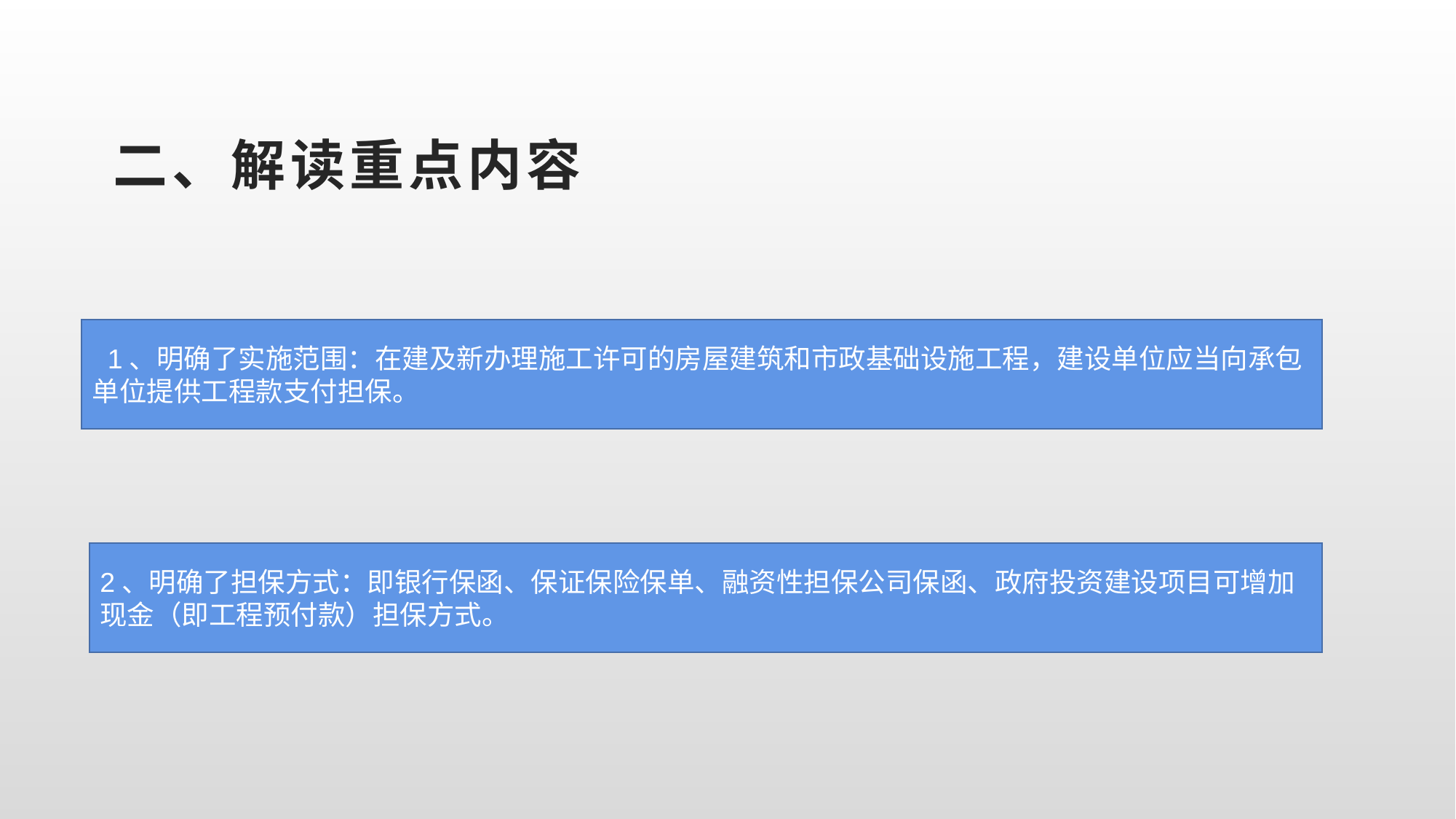

# 二、解读重点内容
  1、明确了实施范围：在建及新办理施工许可的房屋建筑和市政基础设施工程，建设单位应当向承包单位提供工程款支付担保。
2、明确了担保方式：即银行保函、保证保险保单、融资性担保公司保函、政府投资建设项目可增加现金（即工程预付款）担保方式。